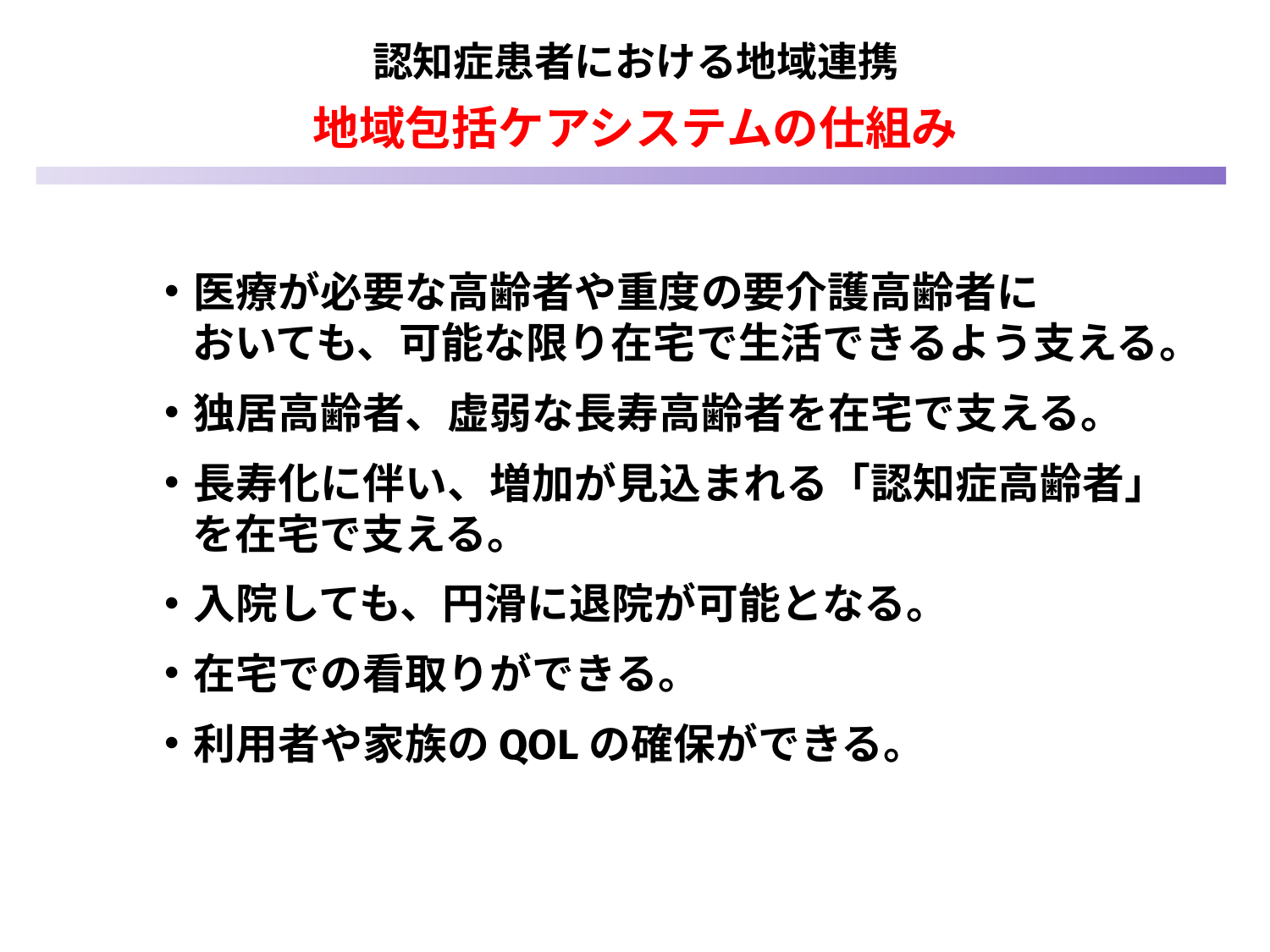

認知症患者における地域連携
地域包括ケアシステムの仕組み

医療が必要な高齢者や重度の要介護高齢者に
  おいても、可能な限り在宅で生活できるよう支える。
独居高齢者、虚弱な長寿高齢者を在宅で支える。
長寿化に伴い、増加が見込まれる「認知症高齢者」
  を在宅で支える。
入院しても、円滑に退院が可能となる。
在宅での看取りができる。
利用者や家族のQOLの確保ができる。